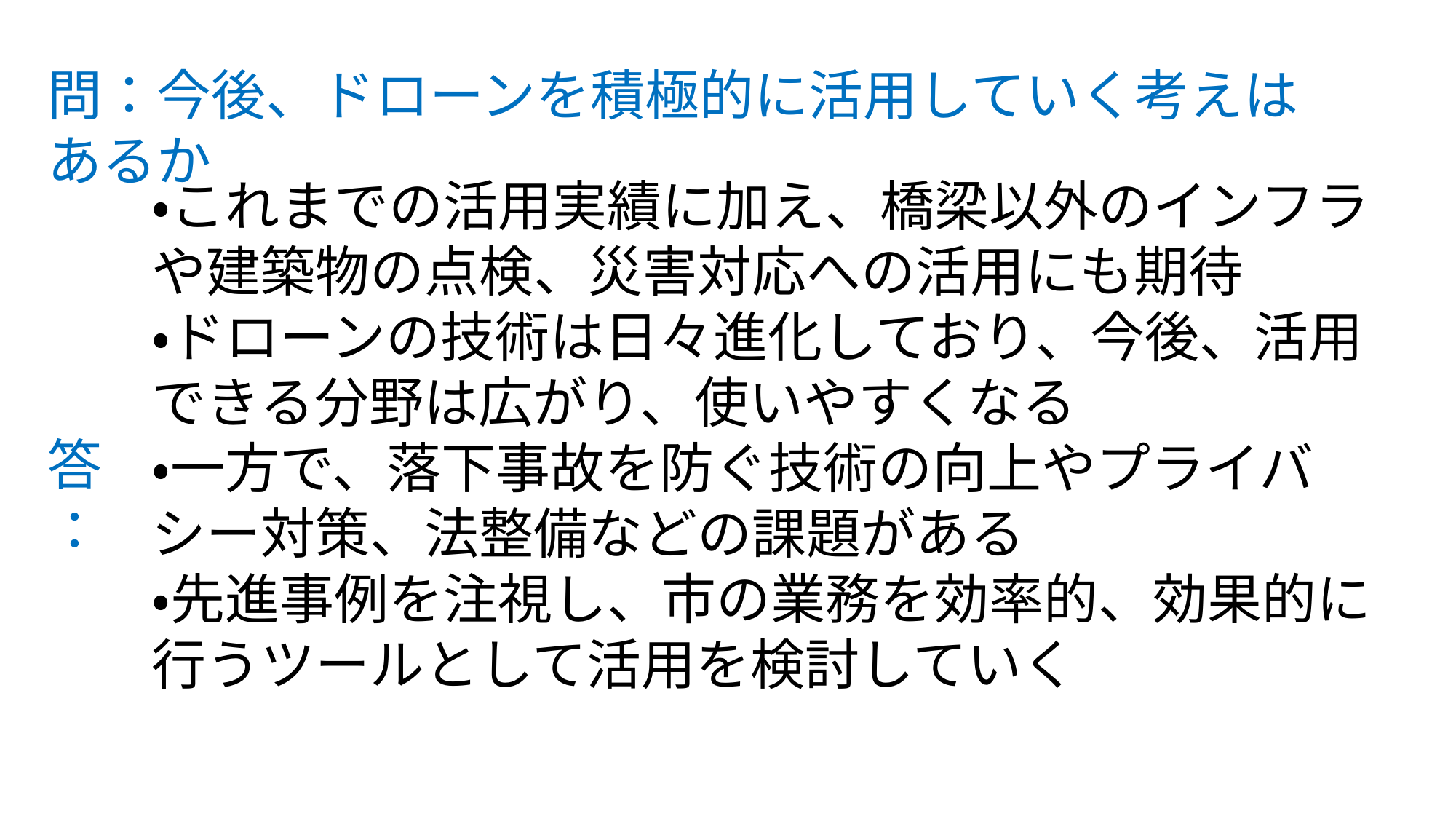

問：今後、ドローンを積極的に活用していく考えはあるか
・これまでの活用実績に加え、橋梁以外のインフラや建築物の点検、災害対応への活用にも期待
・ドローンの技術は日々進化しており、今後、活用できる分野は広がり、使いやすくなる
・一方で、落下事故を防ぐ技術の向上やプライバシー対策、法整備などの課題がある
・先進事例を注視し、市の業務を効率的、効果的に行うツールとして活用を検討していく
答：